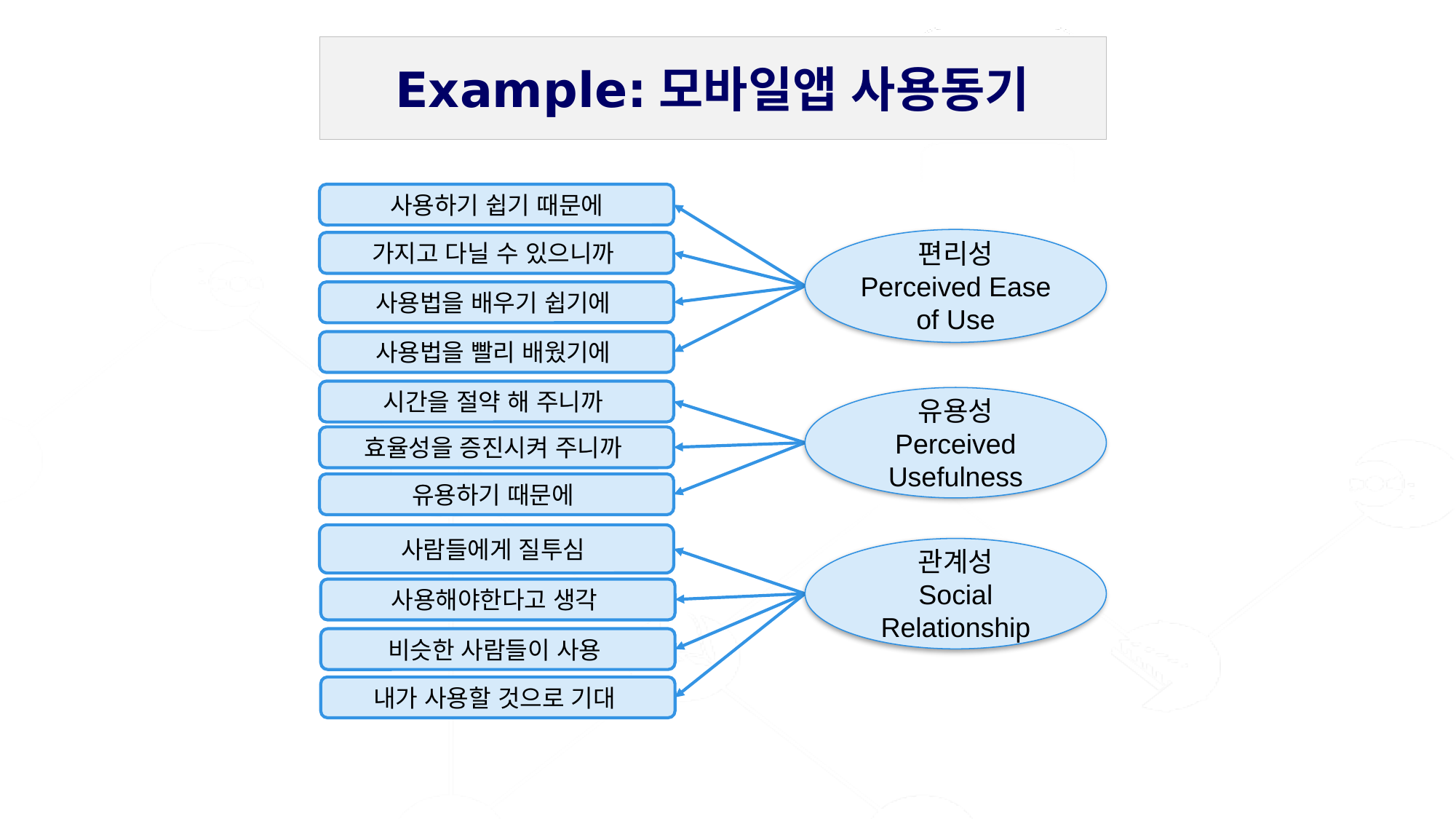

# Example:모바일앱 사용동기
사용하기 쉽기 때문에
편리성
Perceived Ease of Use
가지고 다닐 수 있으니까
사용법을 배우기 쉽기에
사용법을 빨리 배웠기에
시간을 절약 해 주니까
유용성
Perceived Usefulness
효율성을 증진시켜 주니까
유용하기 때문에
사람들에게 질투심
관계성
Social Relationship
사용해야한다고 생각
비슷한 사람들이 사용
내가 사용할 것으로 기대